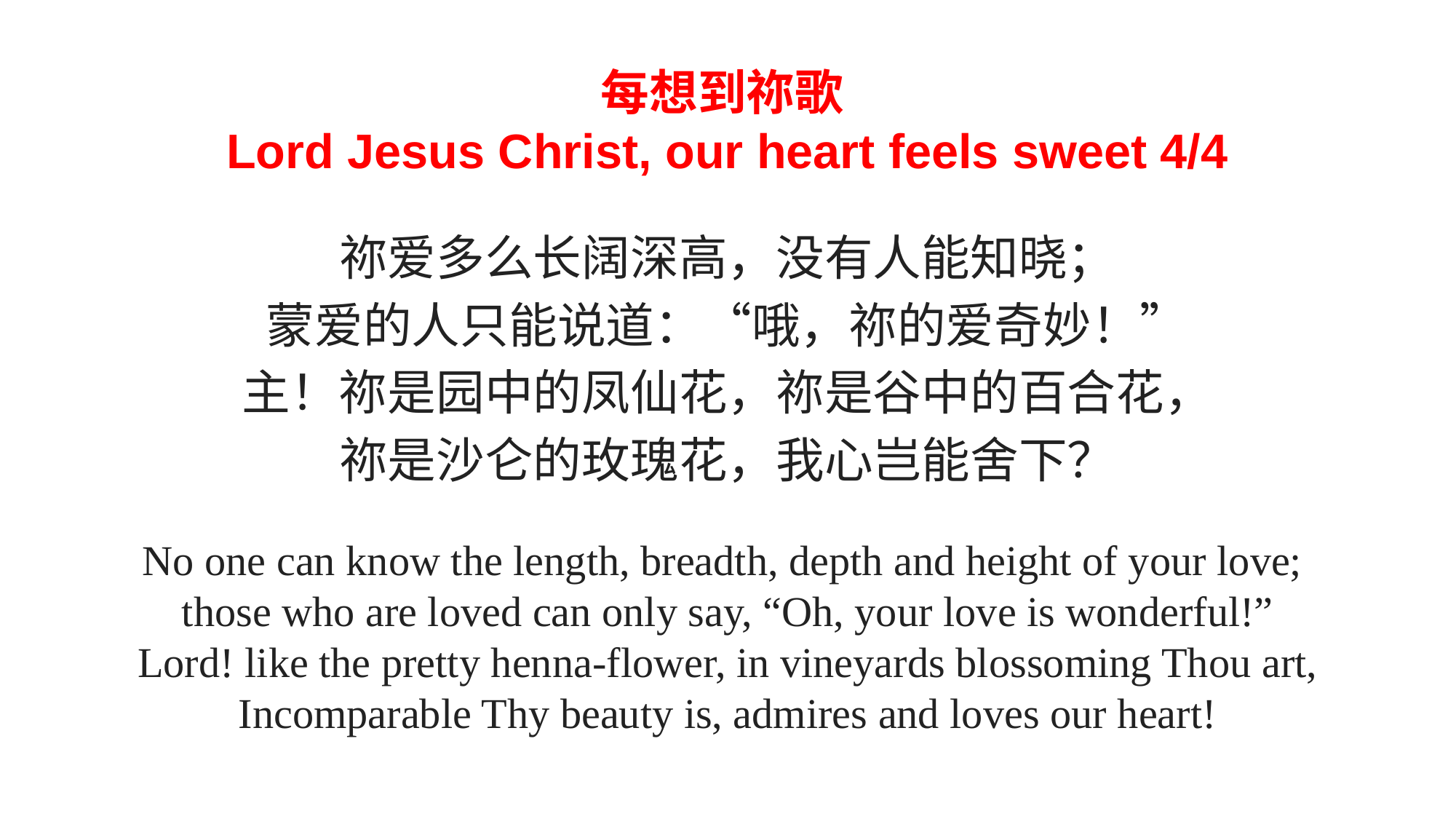

每想到祢歌
Lord Jesus Christ, our heart feels sweet 4/4
祢爱多么长阔深高，没有人能知晓；
蒙爱的人只能说道：“哦，祢的爱奇妙！”
主！祢是园中的凤仙花，祢是谷中的百合花，
祢是沙仑的玫瑰花，我心岂能舍下？

No one can know the length, breadth, depth and height of your love;
those who are loved can only say, “Oh, your love is wonderful!”
Lord! like the pretty henna-flower, in vineyards blossoming Thou art,
Incomparable Thy beauty is, admires and loves our heart!